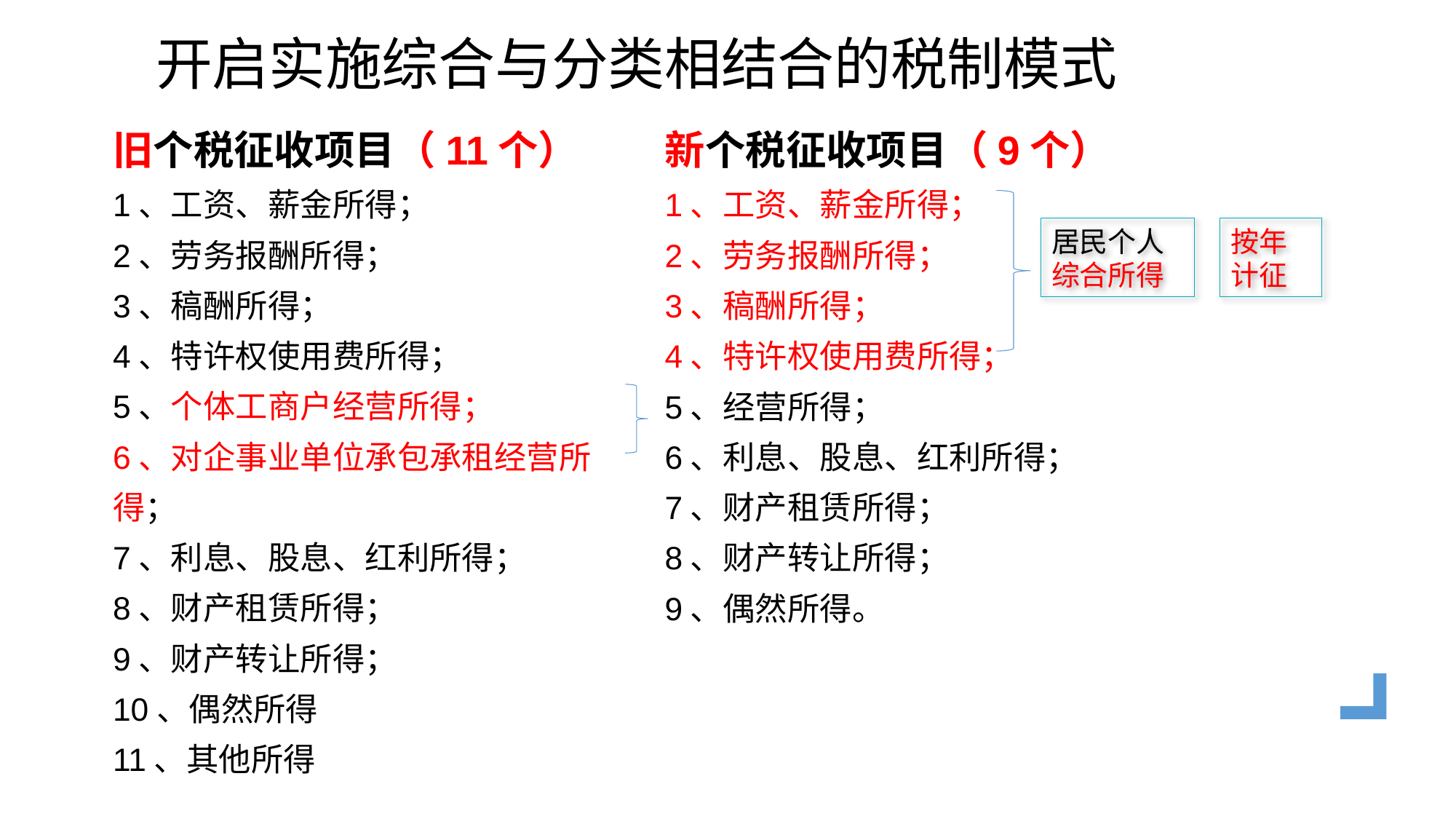

开启实施综合与分类相结合的税制模式
旧个税征收项目（11个）
1、工资、薪金所得；
2、劳务报酬所得；
3、稿酬所得；
4、特许权使用费所得；
5、个体工商户经营所得；
6、对企事业单位承包承租经营所得；
7、利息、股息、红利所得；
8、财产租赁所得；
9、财产转让所得；
10、偶然所得
11、其他所得
新个税征收项目（9个）
1、工资、薪金所得；
2、劳务报酬所得；
3、稿酬所得；
4、特许权使用费所得；
5、经营所得；
6、利息、股息、红利所得；
7、财产租赁所得；
8、财产转让所得；
9、偶然所得。

居民个人综合所得
按年计征